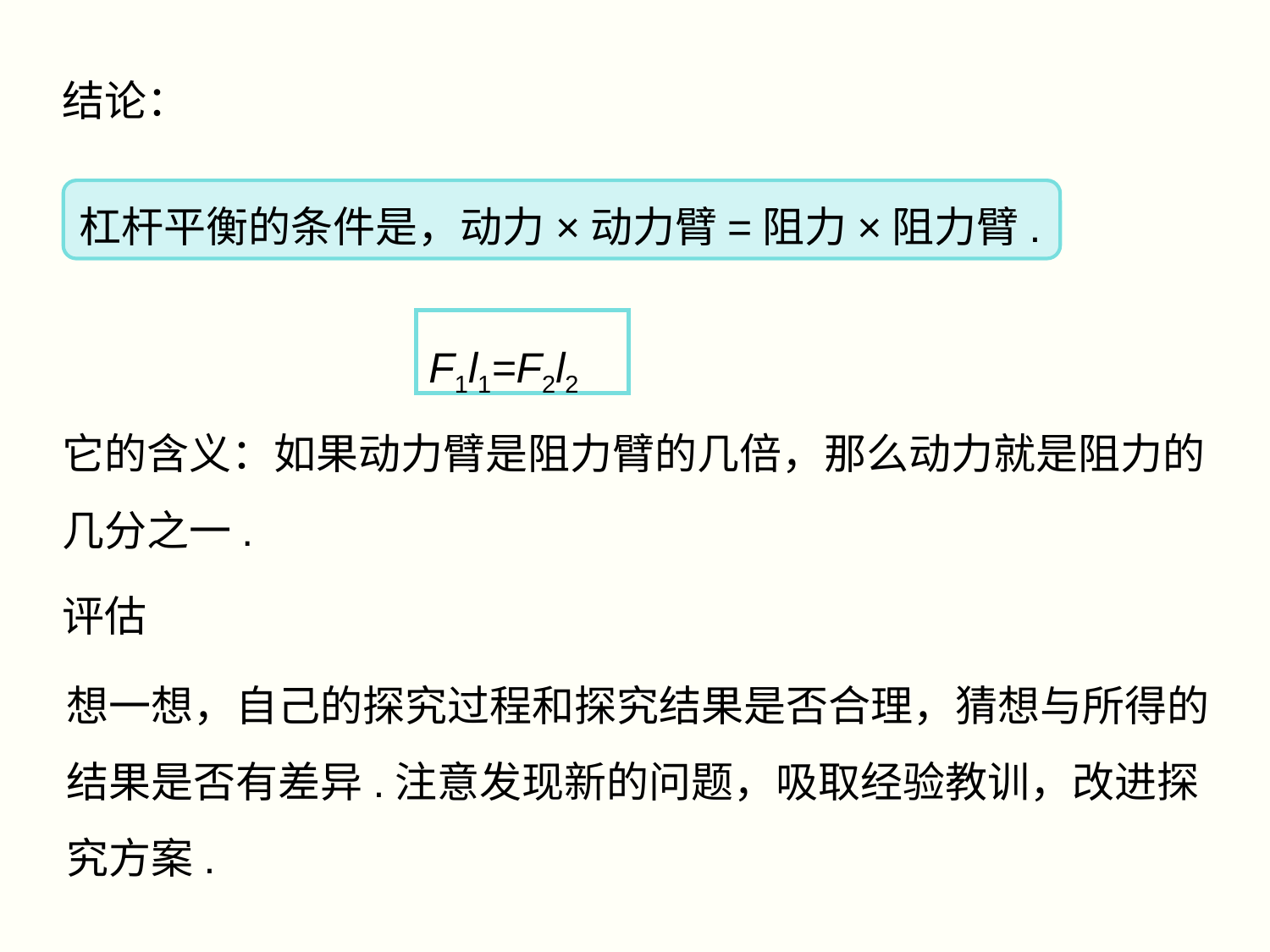

结论：
杠杆平衡的条件是，动力×动力臂=阻力×阻力臂.

F1l1=F2l2
它的含义：如果动力臂是阻力臂的几倍，那么动力就是阻力的几分之一.
评估
想一想，自己的探究过程和探究结果是否合理，猜想与所得的结果是否有差异.注意发现新的问题，吸取经验教训，改进探究方案.